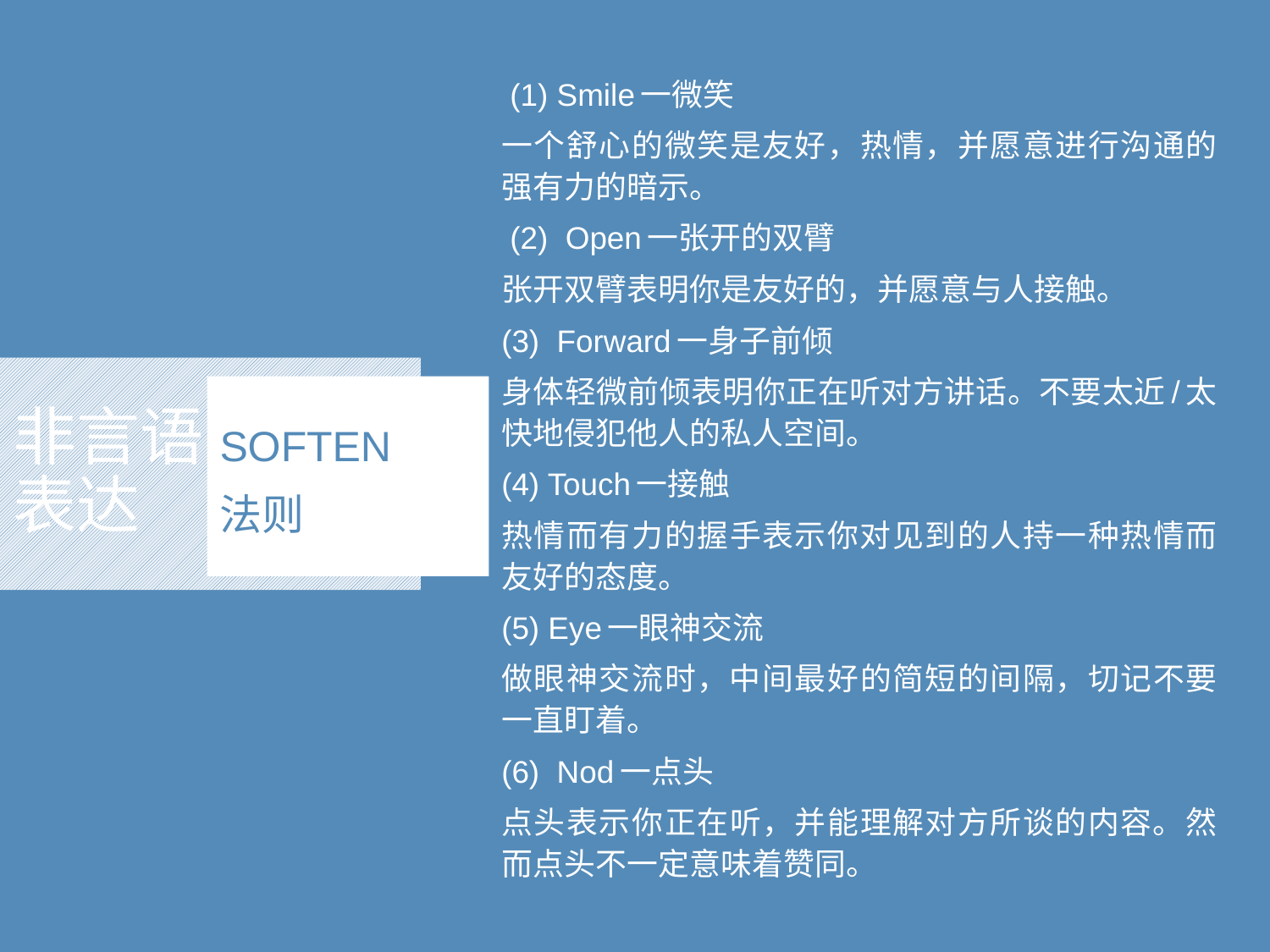

(1) Smile一微笑
一个舒心的微笑是友好，热情，并愿意进行沟通的强有力的暗示。
 (2)  Open一张开的双臂
张开双臂表明你是友好的，并愿意与人接触。
(3)  Forward一身子前倾
身体轻微前倾表明你正在听对方讲话。不要太近/太快地侵犯他人的私人空间。
(4) Touch一接触
热情而有力的握手表示你对见到的人持一种热情而友好的态度。
(5) Eye一眼神交流
做眼神交流时，中间最好的简短的间隔，切记不要一直盯着。
(6)  Nod一点头
点头表示你正在听，并能理解对方所谈的内容。然而点头不一定意味着赞同。
# 非言语 表达
SOFTEN
法则